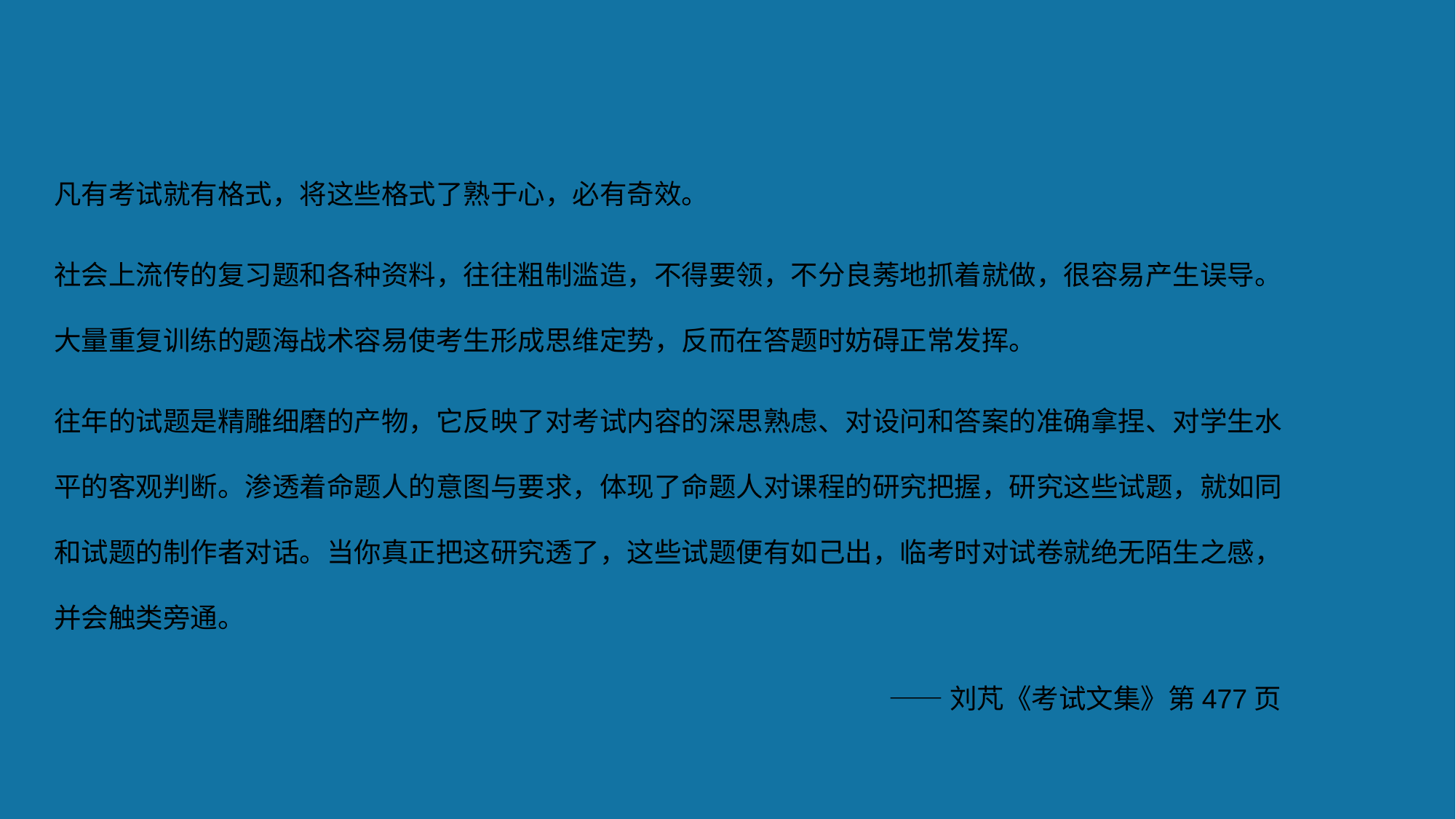

精研高考试题，了解命题特点
凡有考试就有格式，将这些格式了熟于心，必有奇效。
社会上流传的复习题和各种资料，往往粗制滥造，不得要领，不分良莠地抓着就做，很容易产生误导。大量重复训练的题海战术容易使考生形成思维定势，反而在答题时妨碍正常发挥。
往年的试题是精雕细磨的产物，它反映了对考试内容的深思熟虑、对设问和答案的准确拿捏、对学生水平的客观判断。渗透着命题人的意图与要求，体现了命题人对课程的研究把握，研究这些试题，就如同和试题的制作者对话。当你真正把这研究透了，这些试题便有如己出，临考时对试卷就绝无陌生之感，并会触类旁通。
                                       ——刘芃《考试文集》第477页